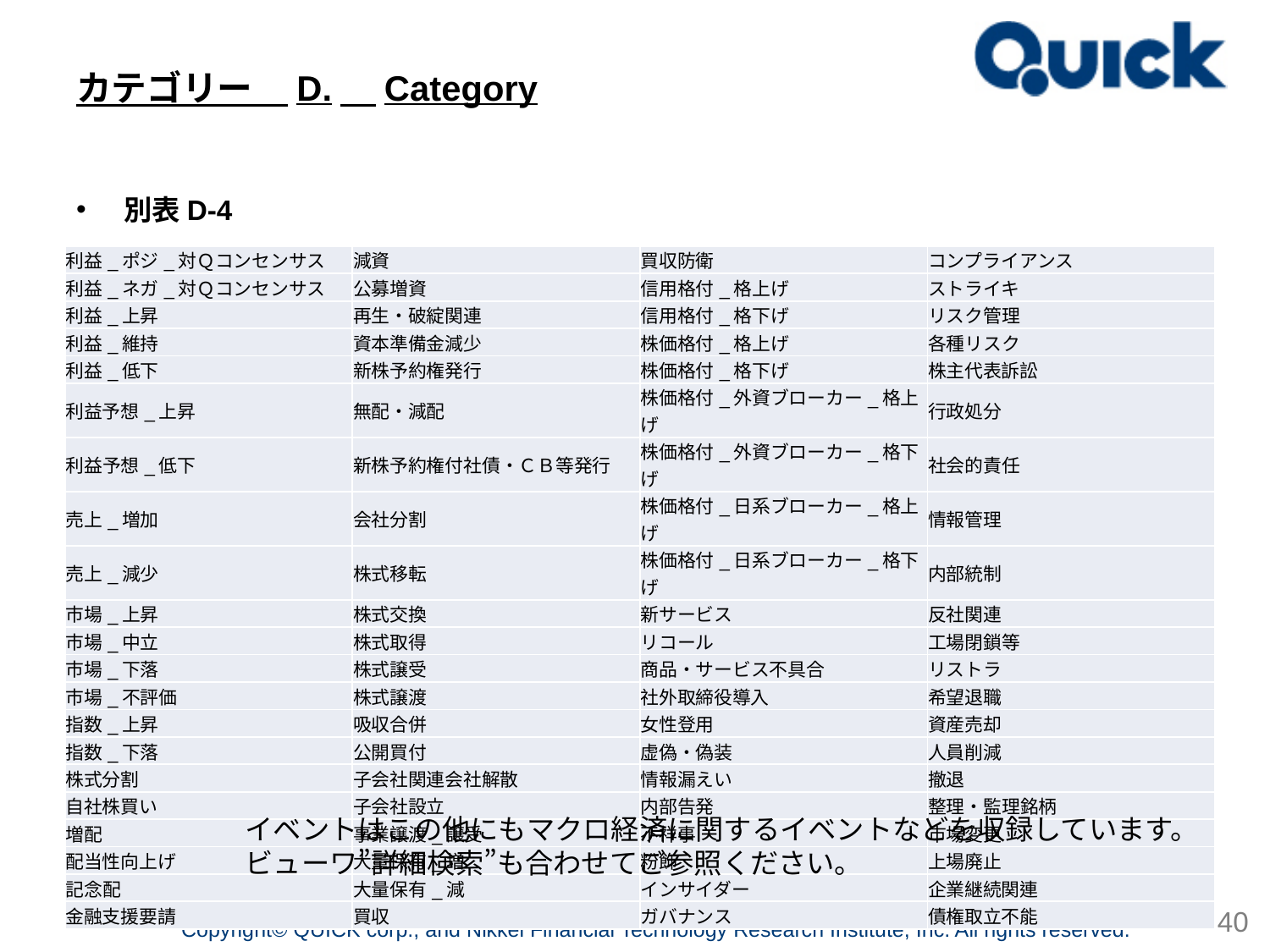

# カテゴリー　D.　Category
別表D-4
| 利益\_ポジ\_対Ｑコンセンサス | 減資 | 買収防衛 | コンプライアンス |
| --- | --- | --- | --- |
| 利益\_ネガ\_対Ｑコンセンサス | 公募増資 | 信用格付\_格上げ | ストライキ |
| 利益\_上昇 | 再生・破綻関連 | 信用格付\_格下げ | リスク管理 |
| 利益\_維持 | 資本準備金減少 | 株価格付\_格上げ | 各種リスク |
| 利益\_低下 | 新株予約権発行 | 株価格付\_格下げ | 株主代表訴訟 |
| 利益予想\_上昇 | 無配・減配 | 株価格付\_外資ブローカー\_格上げ | 行政処分 |
| 利益予想\_低下 | 新株予約権付社債・ＣＢ等発行 | 株価格付\_外資ブローカー\_格下げ | 社会的責任 |
| 売上\_増加 | 会社分割 | 株価格付\_日系ブローカー\_格上げ | 情報管理 |
| 売上\_減少 | 株式移転 | 株価格付\_日系ブローカー\_格下げ | 内部統制 |
| 市場\_上昇 | 株式交換 | 新サービス | 反社関連 |
| 市場\_中立 | 株式取得 | リコール | 工場閉鎖等 |
| 市場\_下落 | 株式譲受 | 商品・サービス不具合 | リストラ |
| 市場\_不評価 | 株式譲渡 | 社外取締役導入 | 希望退職 |
| 指数\_上昇 | 吸収合併 | 女性登用 | 資産売却 |
| 指数\_下落 | 公開買付 | 虚偽・偽装 | 人員削減 |
| 株式分割 | 子会社関連会社解散 | 情報漏えい | 撤退 |
| 自社株買い | 子会社設立 | 内部告発 | 整理・監理銘柄 |
| 増配 | 事業譲渡\_譲受 | 不祥事 | 市場変更 |
| 配当性向上げ | 大量保有\_増 | 粉飾 | 上場廃止 |
| 記念配 | 大量保有\_減 | インサイダー | 企業継続関連 |
| 金融支援要請 | 買収 | ガバナンス | 債権取立不能 |
イベントはこの他にもマクロ経済に関するイベントなどを収録しています。
ビューワ”詳細検索”も合わせてご参照ください。
40